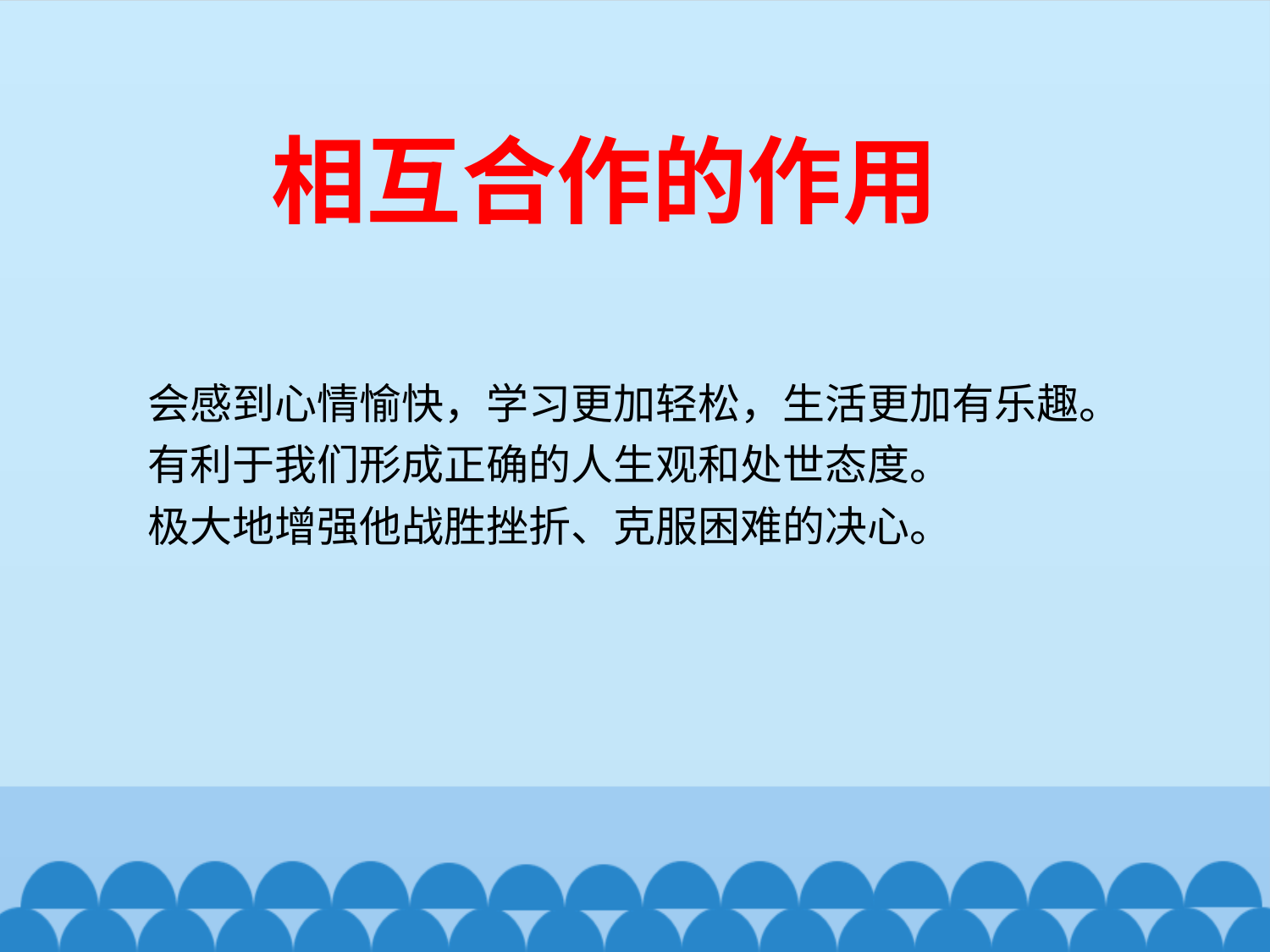

# 相互合作的作用
会感到心情愉快，学习更加轻松，生活更加有乐趣。
有利于我们形成正确的人生观和处世态度。
极大地增强他战胜挫折、克服困难的决心。